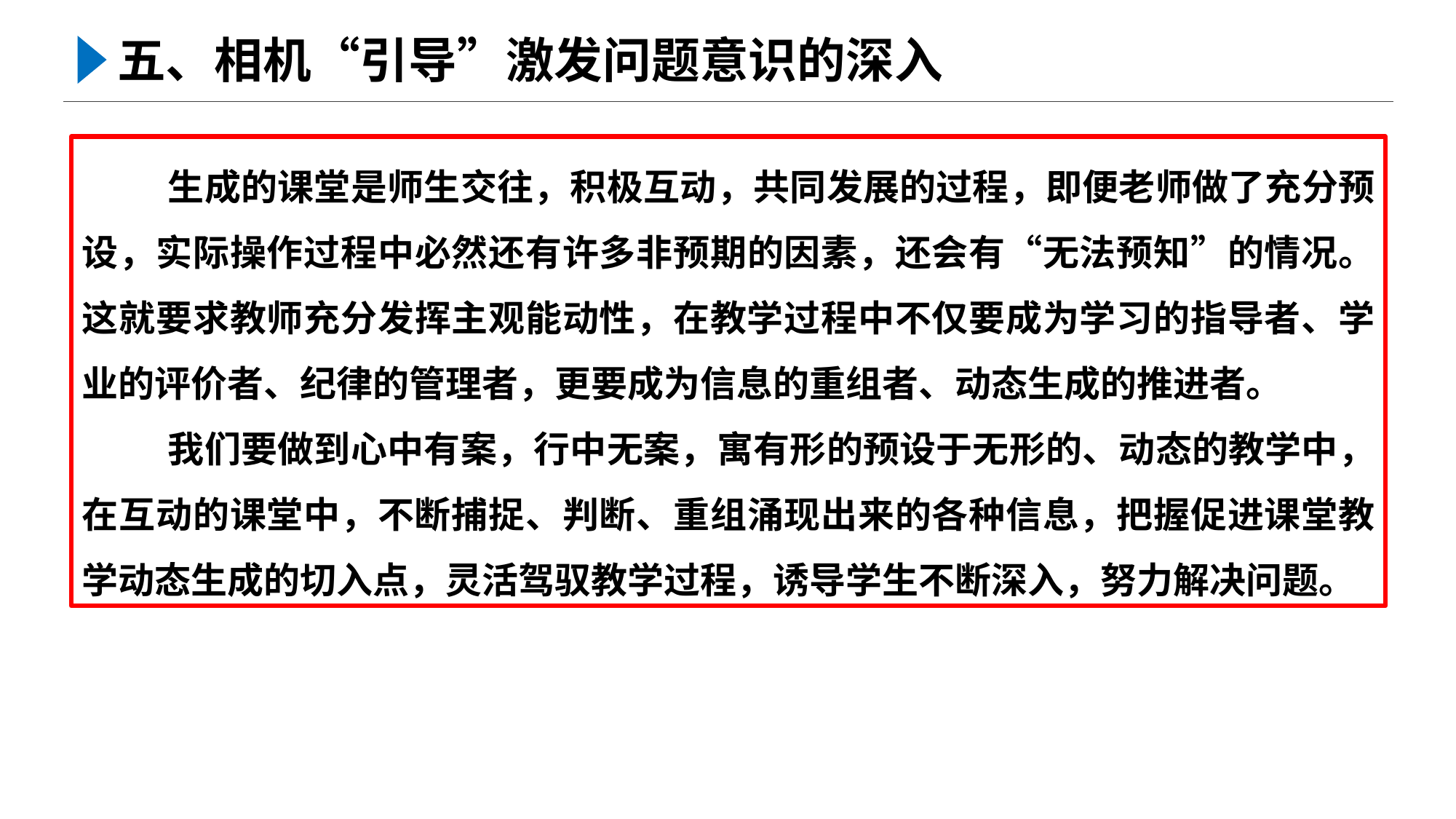

五、相机“引导”激发问题意识的深入

生成的课堂是师生交往，积极互动，共同发展的过程，即便老师做了充分预设，实际操作过程中必然还有许多非预期的因素，还会有“无法预知”的情况。这就要求教师充分发挥主观能动性，在教学过程中不仅要成为学习的指导者、学业的评价者、纪律的管理者，更要成为信息的重组者、动态生成的推进者。
我们要做到心中有案，行中无案，寓有形的预设于无形的、动态的教学中，在互动的课堂中，不断捕捉、判断、重组涌现出来的各种信息，把握促进课堂教学动态生成的切入点，灵活驾驭教学过程，诱导学生不断深入，努力解决问题。